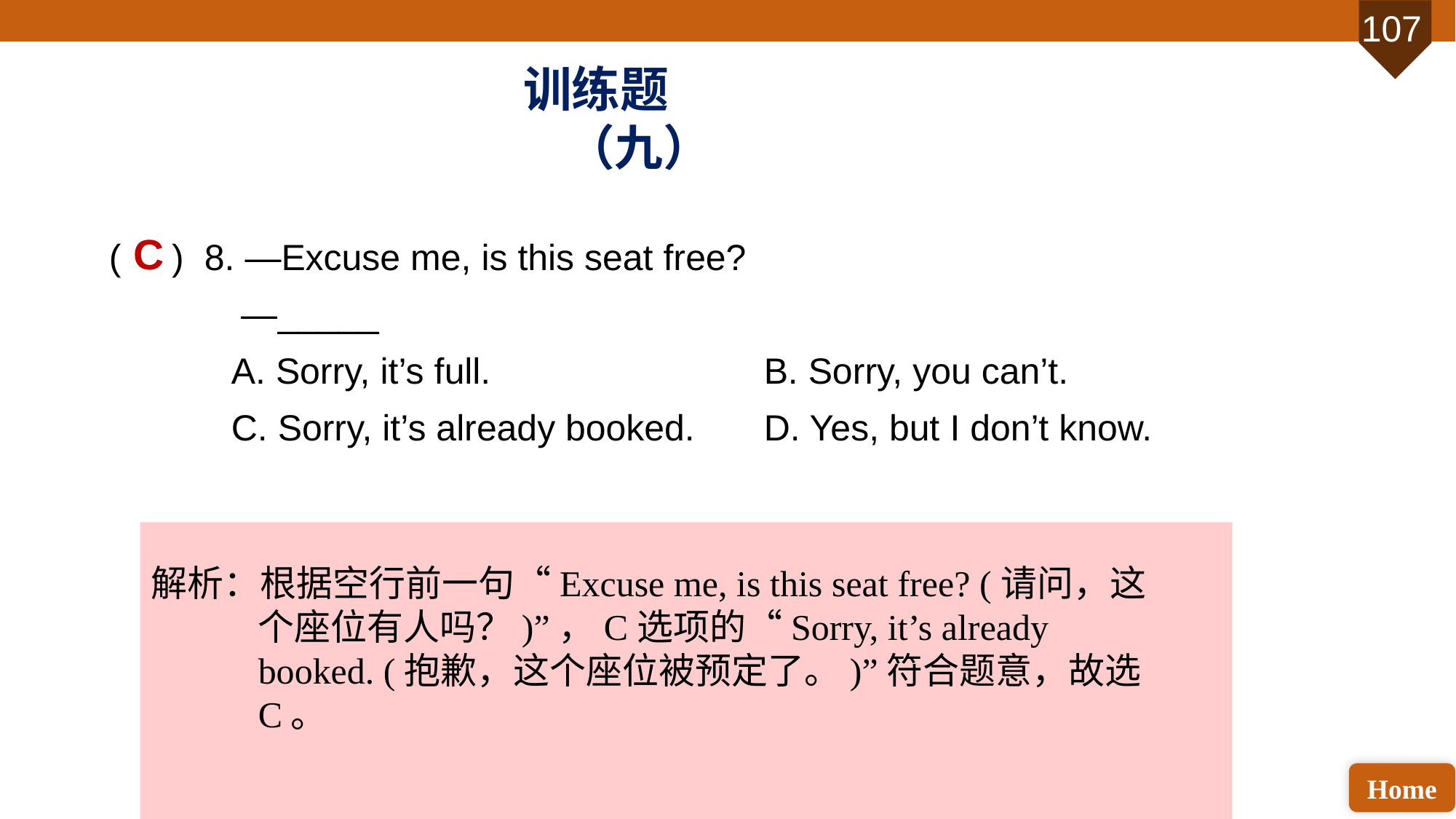

训练题（九）
(     )  8. —Excuse me, is this seat free?
             —_____
            A. Sorry, it’s full. 			B. Sorry, you can’t.
            C. Sorry, it’s already booked. 	D. Yes, but I don’t know.
C

解析：根据空行前一句“Excuse me, is this seat free? (请问，这个座位有人吗？)”，C选项的“Sorry, it’s already booked. (抱歉，这个座位被预定了。)”符合题意，故选C。